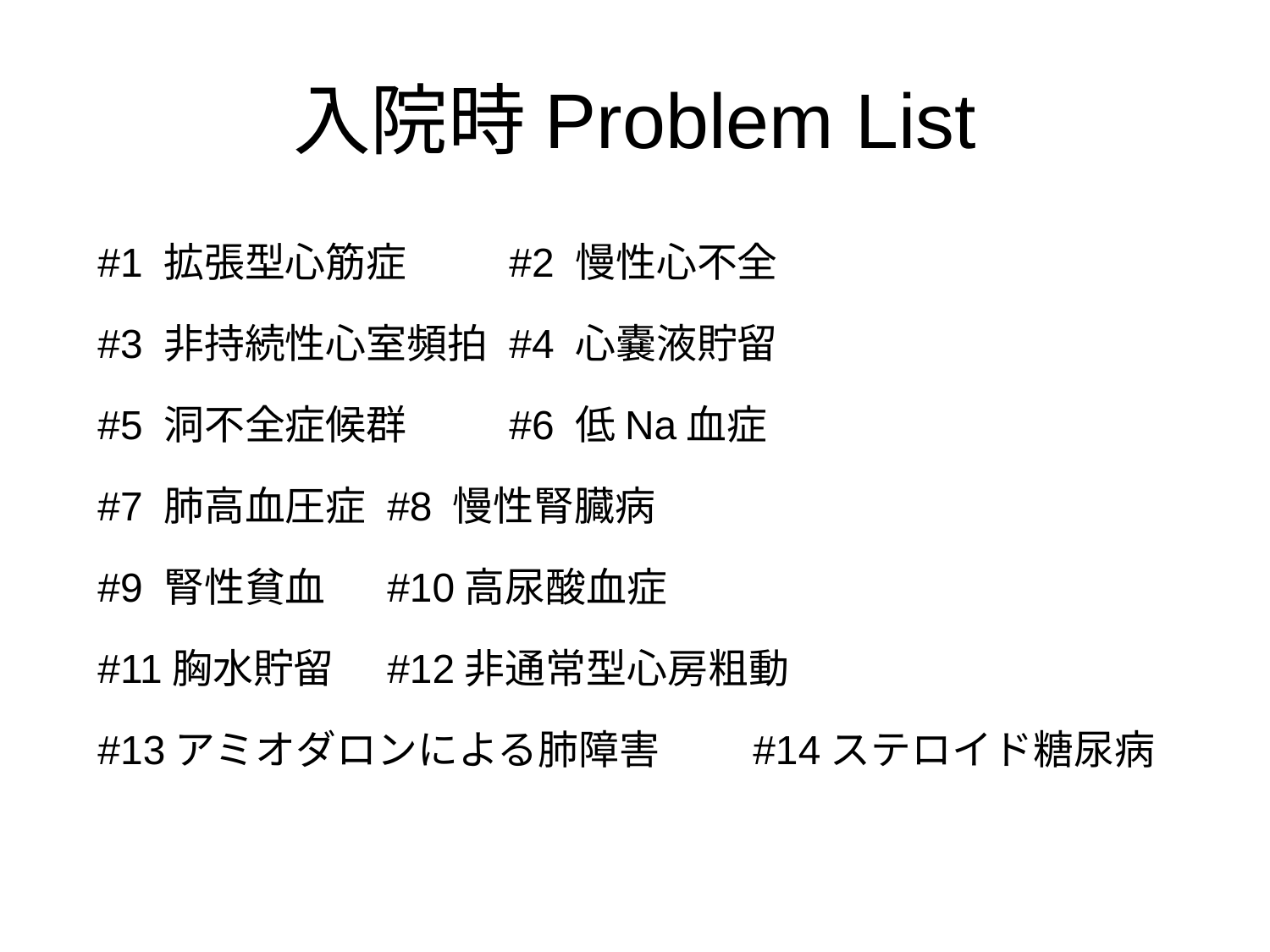

# 入院時Problem List
#1 拡張型心筋症				#2 慢性心不全
#3 非持続性心室頻拍			#4 心嚢液貯留
#5 洞不全症候群				#6 低Na血症
#7 肺高血圧症					#8 慢性腎臓病
#9 腎性貧血						#10高尿酸血症
#11胸水貯留						#12非通常型心房粗動
#13アミオダロンによる肺障害	#14ステロイド糖尿病